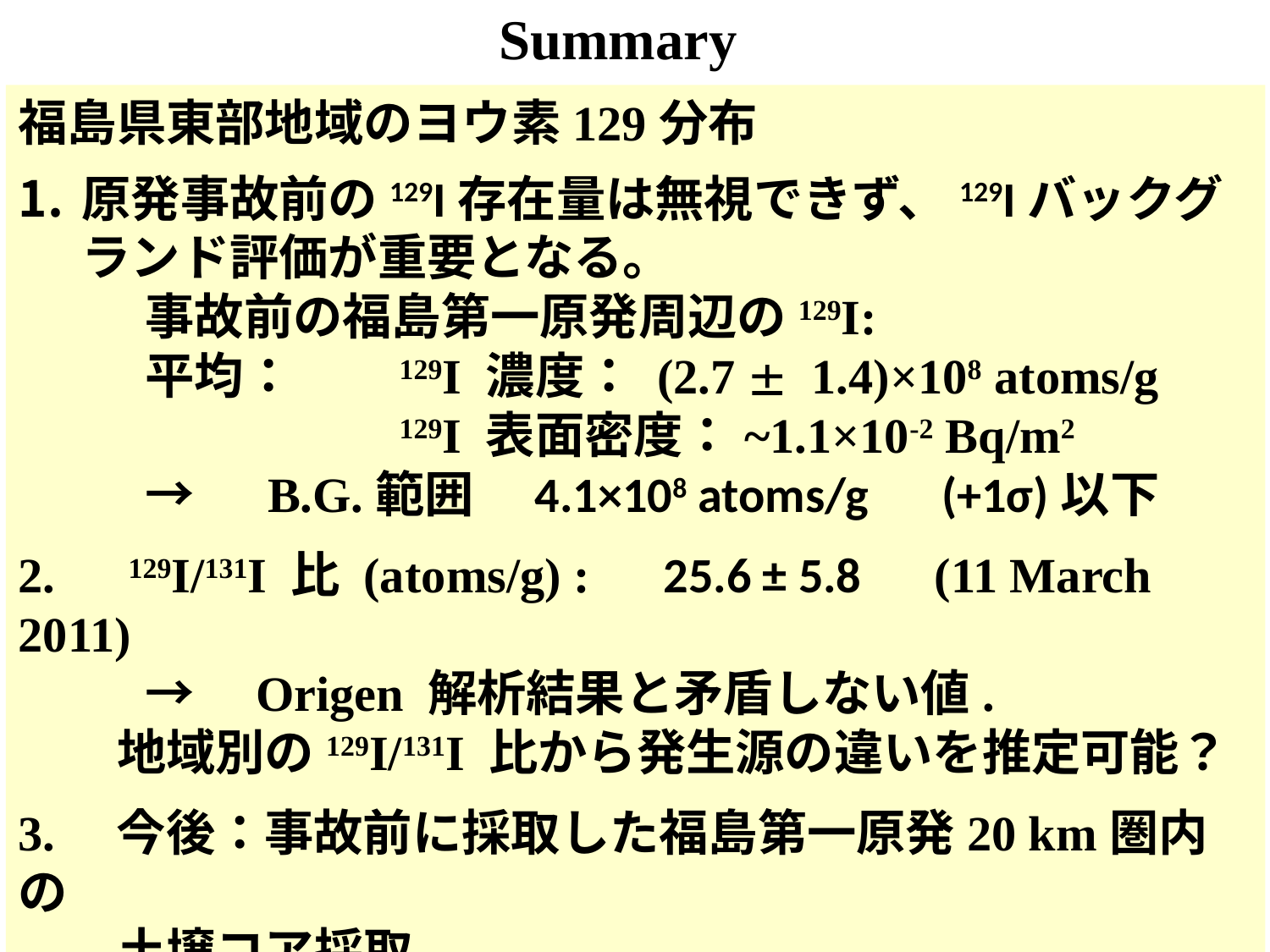

Summary
福島県東部地域のヨウ素129分布

原発事故前の129I存在量は無視できず、129Iバックグランド評価が重要となる。
	事故前の福島第一原発周辺の129I:
	平均：　	129I 濃度： (2.7 ± 1.4)×108 atoms/g
			129I 表面密度：~1.1×10-2 Bq/m2
	→　B.G.範囲　4.1×108 atoms/g　(+1σ)以下

2.　129I/131I 比 (atoms/g) :　25.6 ± 5.8　(11 March 2011)
　	→　Origen 解析結果と矛盾しない値.
　　地域別の129I/131I 比から発生源の違いを推定可能？

3.　今後：事故前に採取した福島第一原発20 km圏内の
　　土壌コア採取
	→　土壌中の核種移行の調査